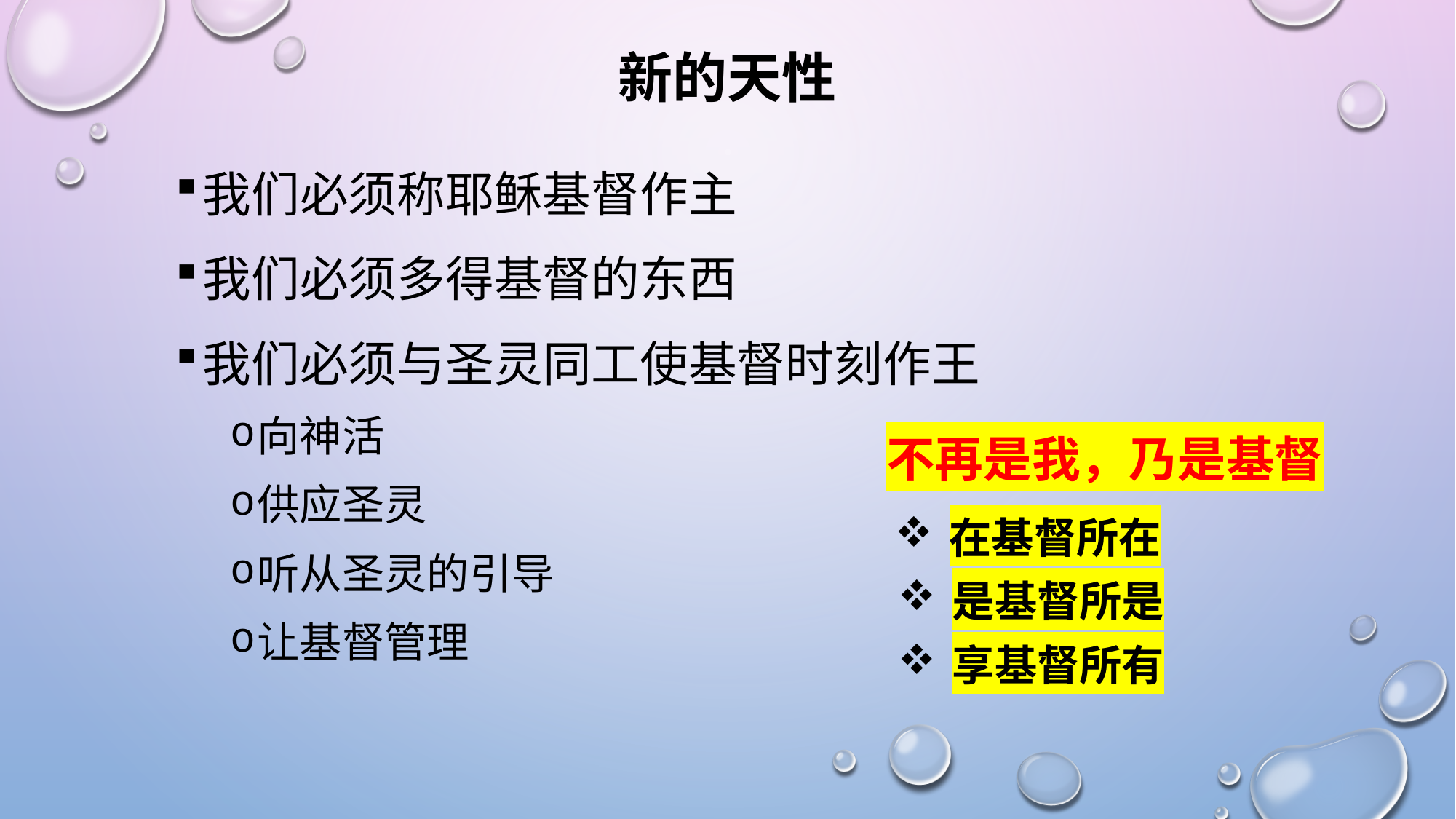

# 新的天性
我们必须称耶稣基督作主
我们必须多得基督的东西
我们必须与圣灵同工使基督时刻作王
向神活
供应圣灵
听从圣灵的引导
让基督管理

不再是我，乃是基督
在基督所在
是基督所是
享基督所有